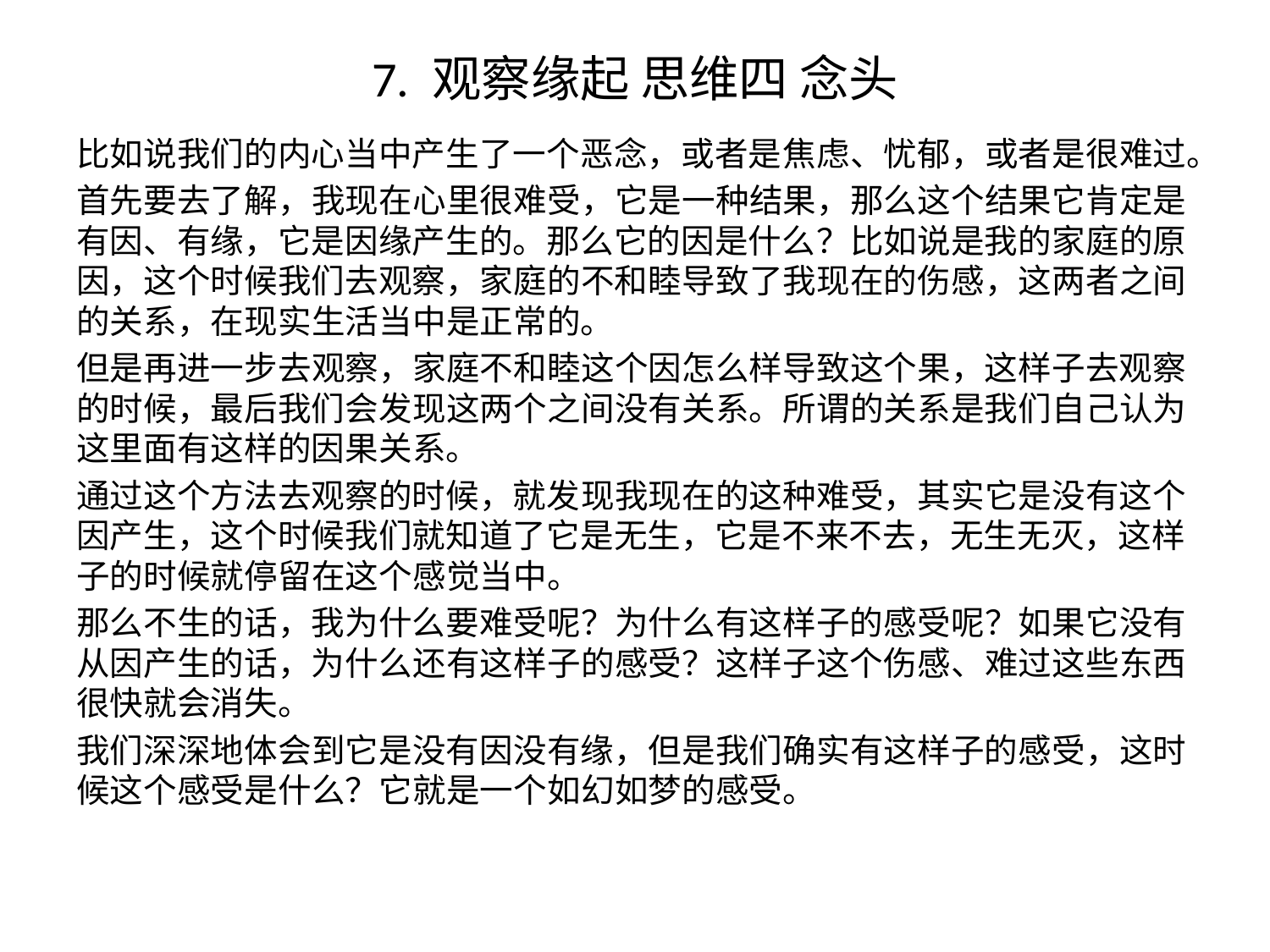

# 7. 观察缘起 思维四 念头
比如说我们的内心当中产生了一个恶念，或者是焦虑、忧郁，或者是很难过。
首先要去了解，我现在心里很难受，它是一种结果，那么这个结果它肯定是有因、有缘，它是因缘产生的。那么它的因是什么？比如说是我的家庭的原因，这个时候我们去观察，家庭的不和睦导致了我现在的伤感，这两者之间的关系，在现实生活当中是正常的。
但是再进一步去观察，家庭不和睦这个因怎么样导致这个果，这样子去观察的时候，最后我们会发现这两个之间没有关系。所谓的关系是我们自己认为这里面有这样的因果关系。
通过这个方法去观察的时候，就发现我现在的这种难受，其实它是没有这个因产生，这个时候我们就知道了它是无生，它是不来不去，无生无灭，这样子的时候就停留在这个感觉当中。
那么不生的话，我为什么要难受呢？为什么有这样子的感受呢？如果它没有从因产生的话，为什么还有这样子的感受？这样子这个伤感、难过这些东西很快就会消失。
我们深深地体会到它是没有因没有缘，但是我们确实有这样子的感受，这时候这个感受是什么？它就是一个如幻如梦的感受。